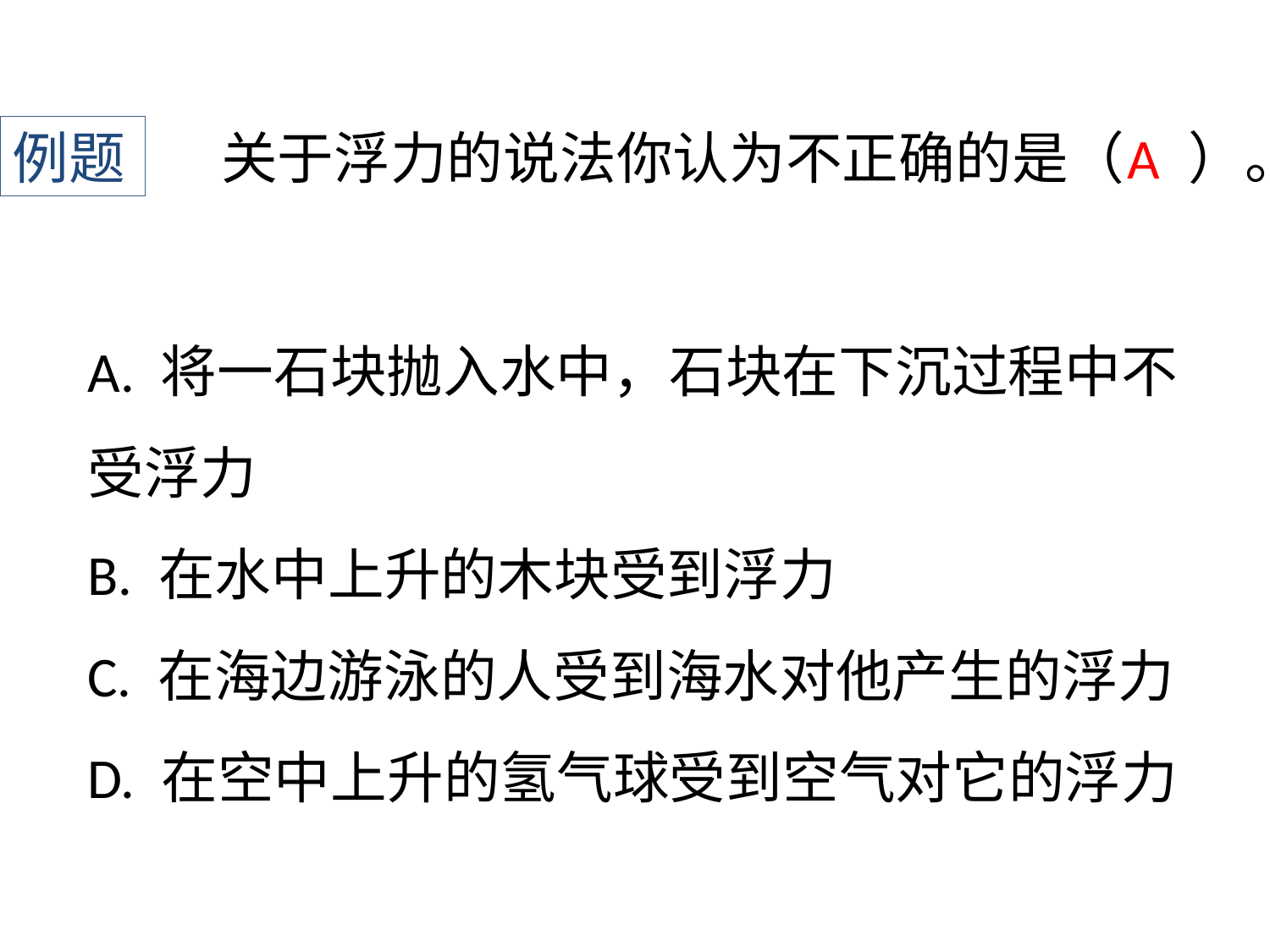

例题
﻿关于浮力的说法你认为不正确的是（     ）。
A
A. 将一石块抛入水中，石块在下沉过程中不受浮力
B. 在水中上升的木块受到浮力
C. ﻿在海边游泳的人受到海水对他产生的浮力
﻿D. 在空中上升的氢气球受到空气对它的浮力